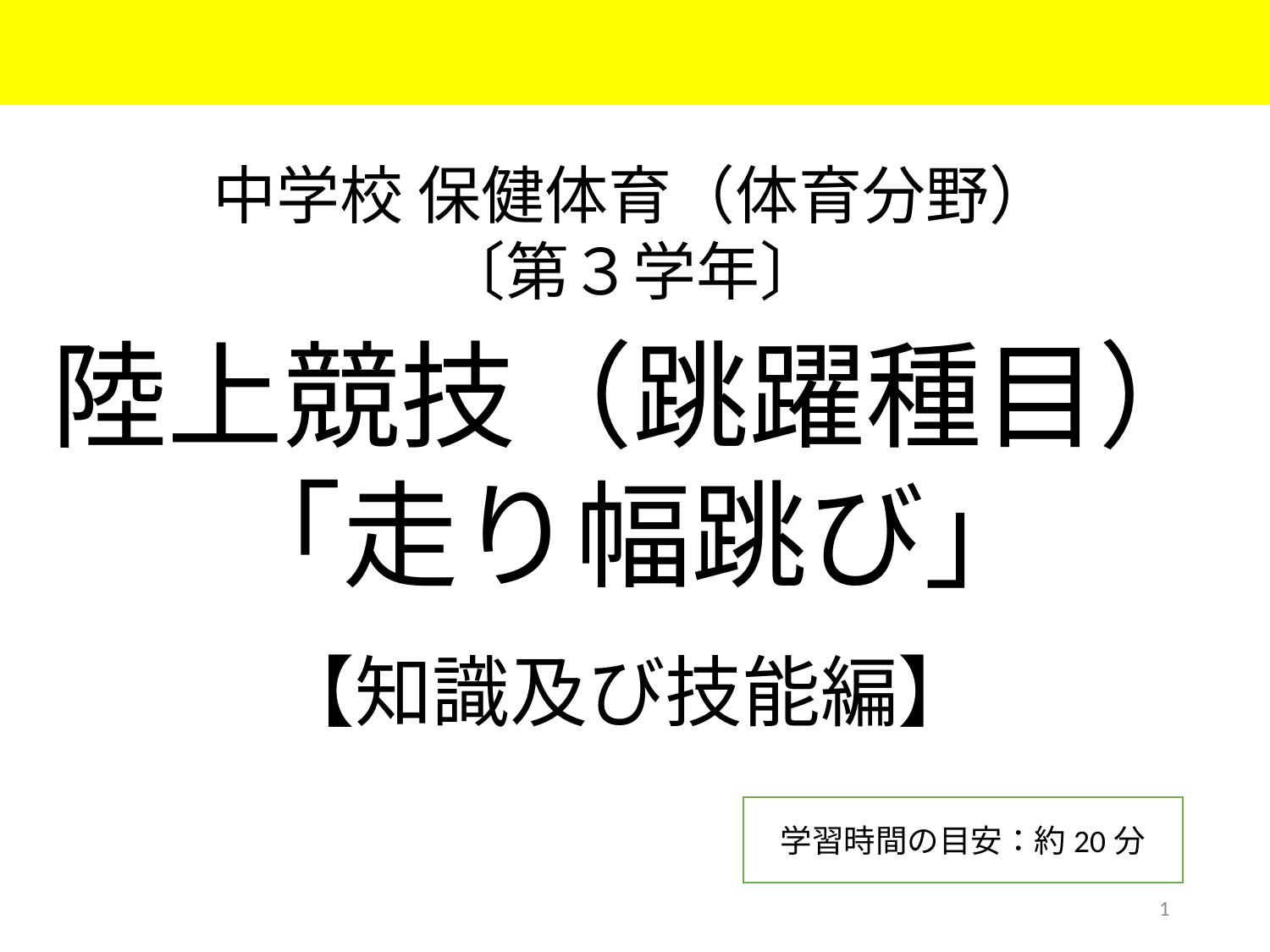

中学校 保健体育（体育分野）
〔第３学年〕
陸上競技（跳躍種目）
「走り幅跳び」

【知識及び技能編】
学習時間の目安：約20分
1